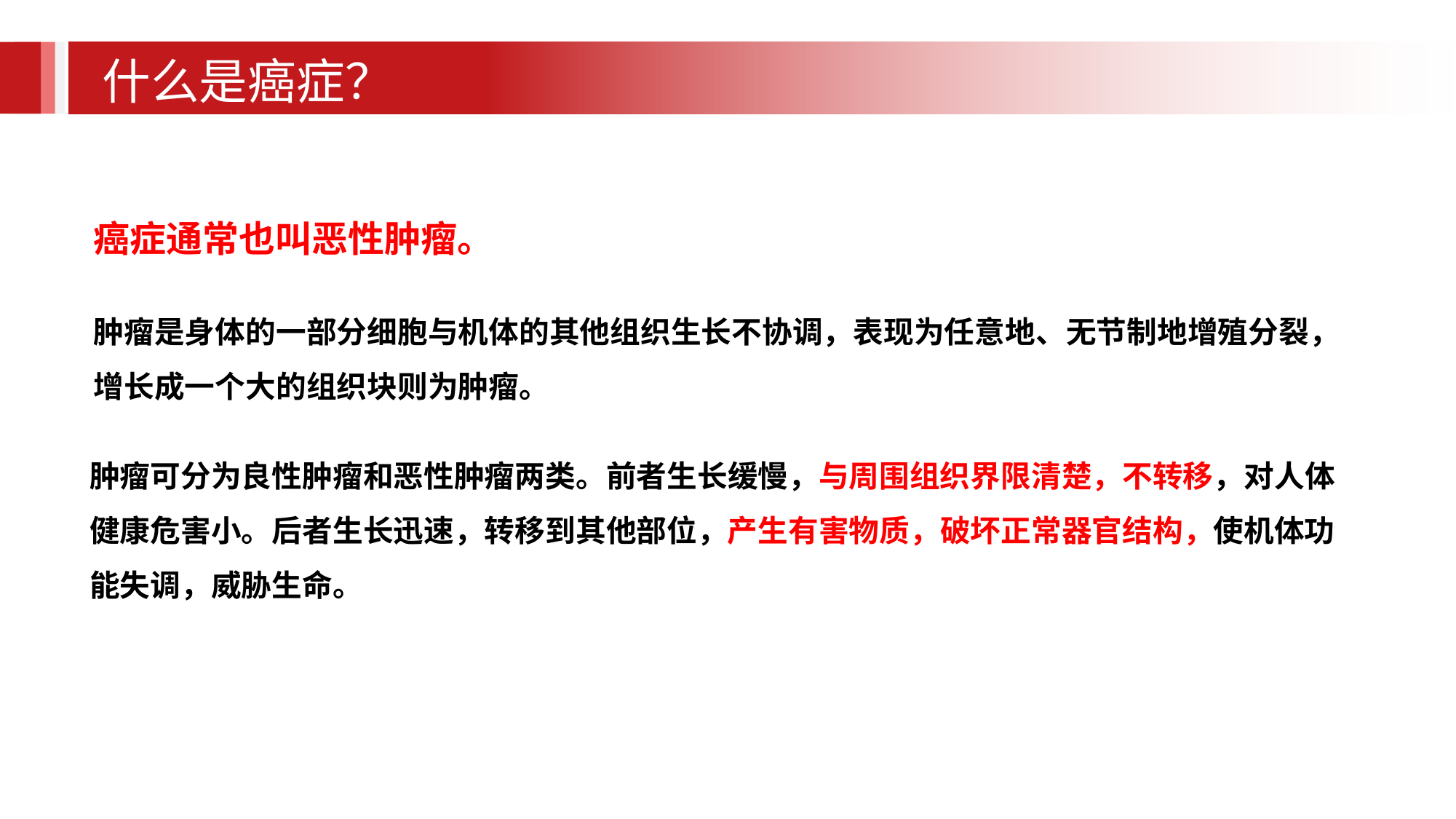

什么是癌症？
癌症通常也叫恶性肿瘤。
肿瘤是身体的一部分细胞与机体的其他组织生长不协调，表现为任意地、无节制地增殖分裂，增长成一个大的组织块则为肿瘤。
肿瘤可分为良性肿瘤和恶性肿瘤两类。前者生长缓慢，与周围组织界限清楚，不转移，对人体健康危害小。后者生长迅速，转移到其他部位，产生有害物质，破坏正常器官结构，使机体功能失调，威胁生命。